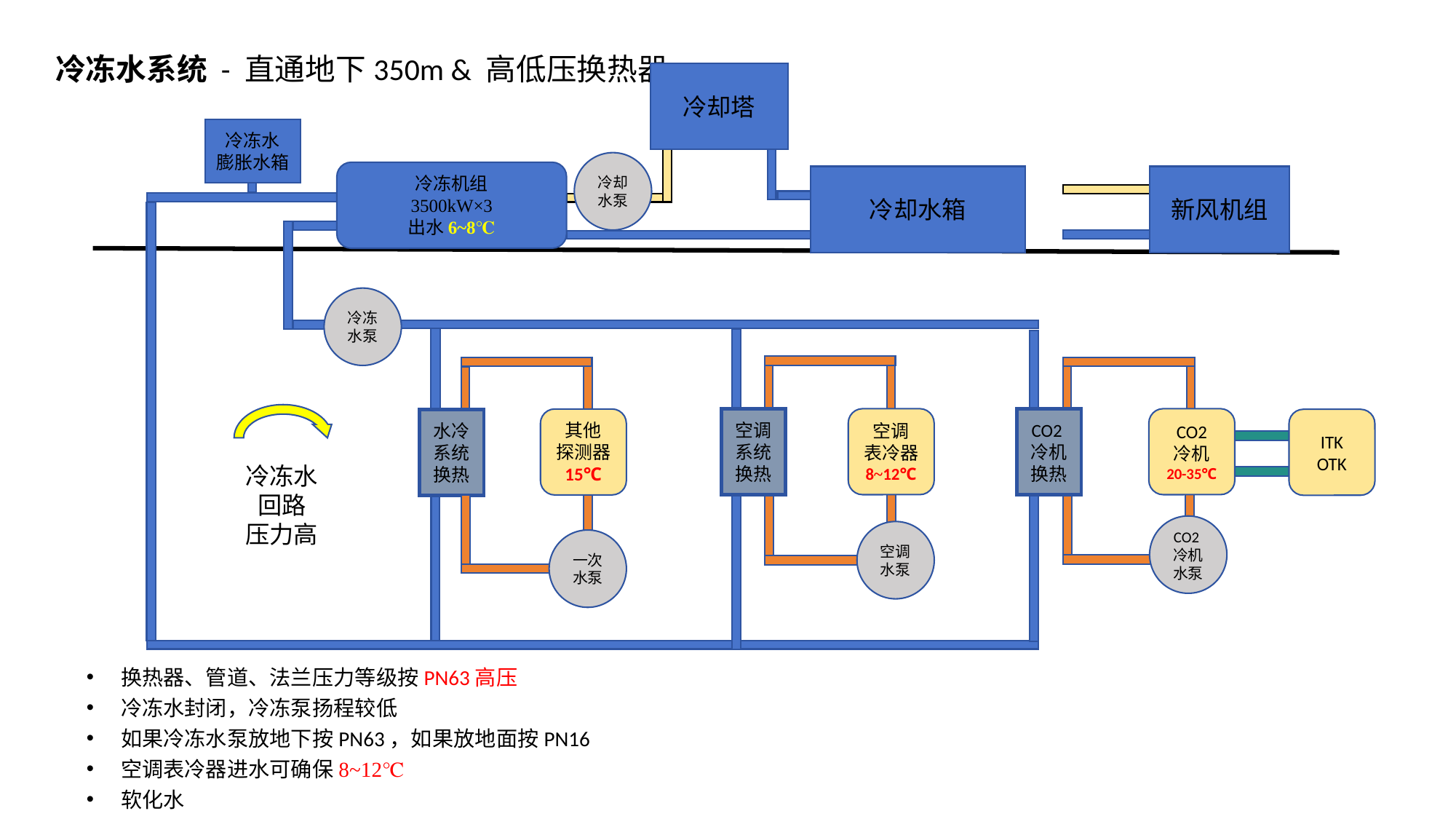

冷冻水系统 - 直通地下350m & 高低压换热器
冷却塔

冷冻水
膨胀水箱
冷却水泵
冷冻机组
3500kW×3
出水6~8℃
冷却水箱
新风机组

冷冻水泵

空调
系统
换热
空调
表冷器
8~12℃
CO2冷机
换热
CO2
冷机
20-35℃
其他
探测器
15℃
水冷
系统
换热
ITK
OTK

冷冻水
回路
压力高

CO2冷机水泵
空调水泵
一次
水泵

换热器、管道、法兰压力等级按PN63高压
冷冻水封闭，冷冻泵扬程较低
如果冷冻水泵放地下按PN63，如果放地面按PN16
空调表冷器进水可确保8~12℃
软化水